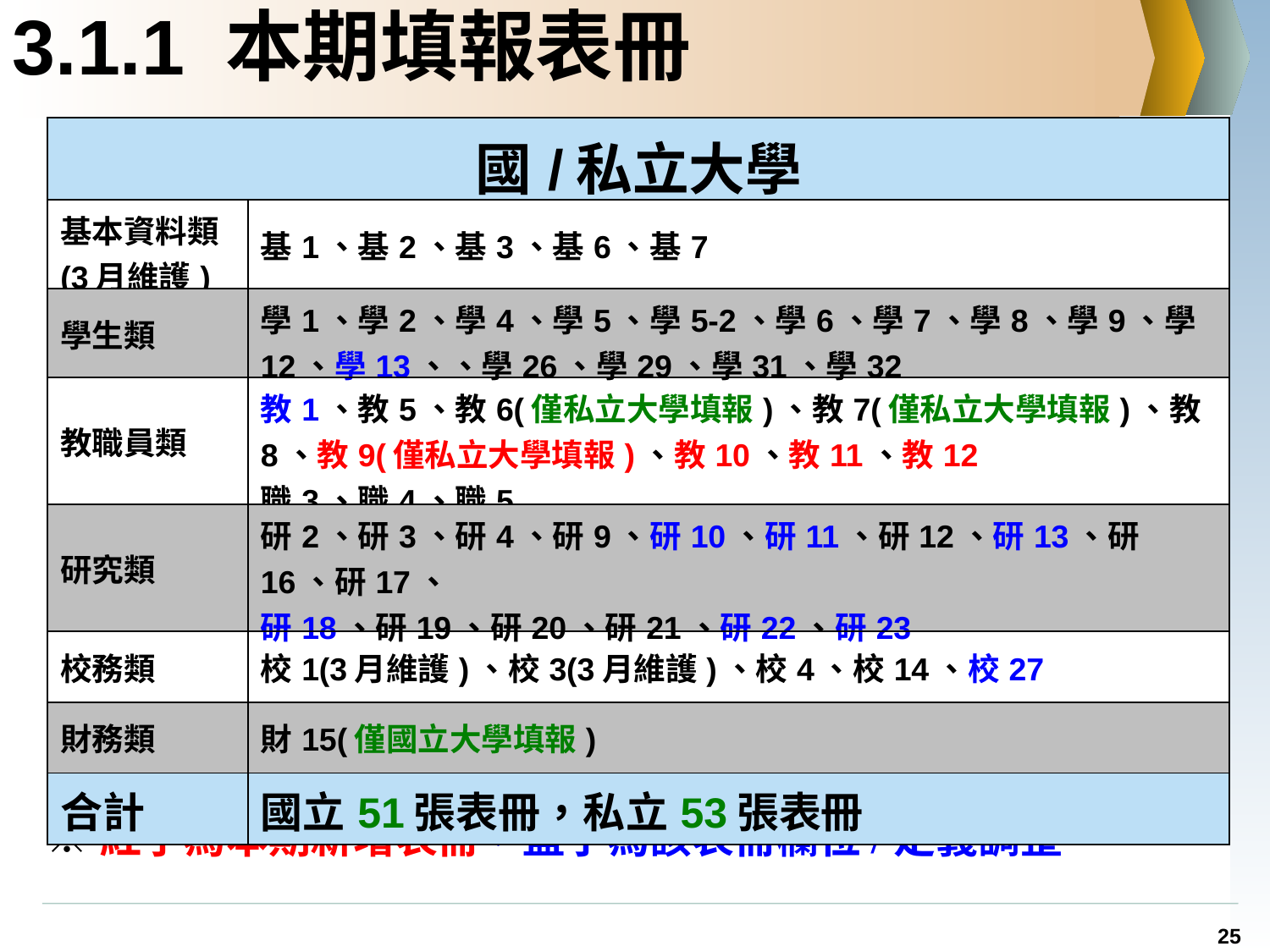

# 3.1.1 本期填報表冊
| 國/私立大學 |  |
| --- | --- |
| 基本資料類 (3月維護) | 基1、基2、基3、基6、基7 |
| 學生類 | 學1、學2、學4、學5、學5-2、學6、學7、學8、學9、學12、學13、、學26、學29、學31、學32 |
| 教職員類 | 教1、教5、教6(僅私立大學填報)、教7(僅私立大學填報)、教8、教9(僅私立大學填報)、教10、教11、教12 職3、職4、職5 |
| 研究類 | 研2、研3、研4、研9、研10、研11、研12、研13、研16、研17、 研18、研19、研20、研21、研22、研23 |
| 校務類 | 校1(3月維護)、校3(3月維護)、校4、校14、校27 |
| 財務類 | 財15(僅國立大學填報) |
| 合計 | 國立51張表冊，私立53張表冊 |
※紅字為本期新增表冊，藍字為該表冊欄位/定義調整